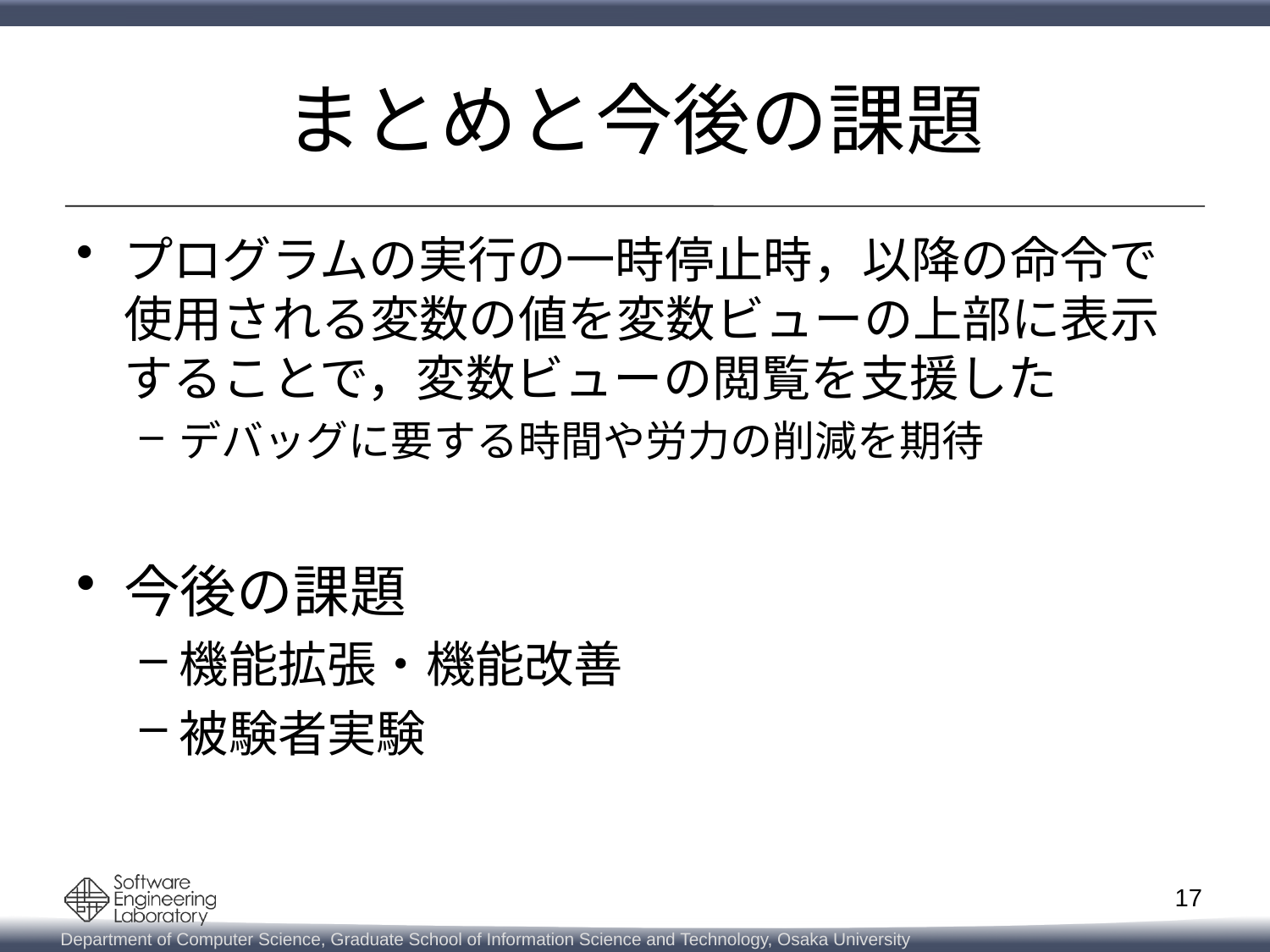

# まとめと今後の課題
プログラムの実行の一時停止時，以降の命令で使用される変数の値を変数ビューの上部に表示することで，変数ビューの閲覧を支援した
デバッグに要する時間や労力の削減を期待

今後の課題
機能拡張・機能改善
被験者実験
17